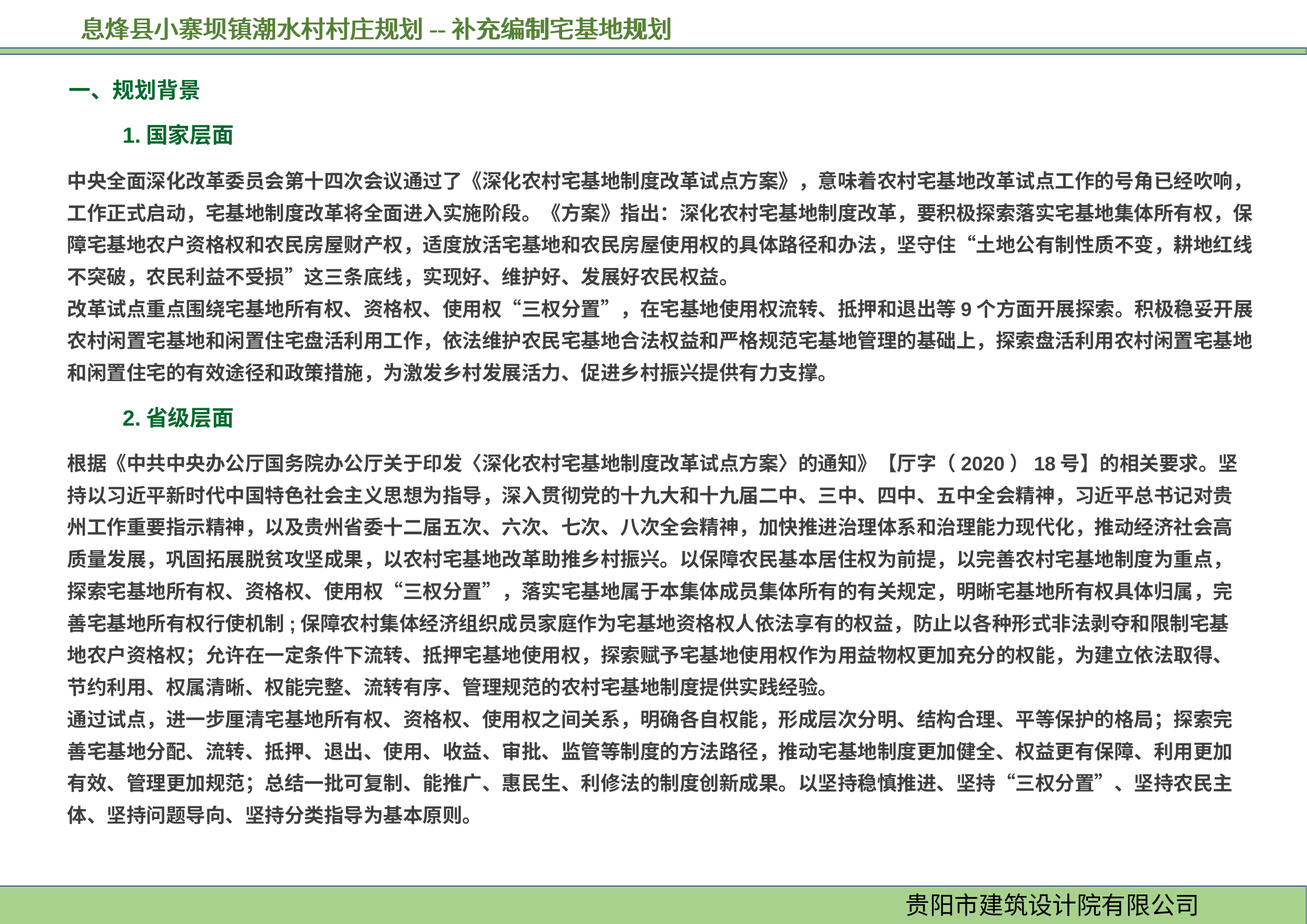

息烽县小寨坝镇潮水村村庄规划--补充编制宅基地规划

一、规划背景
1.国家层面
中央全面深化改革委员会第十四次会议通过了《深化农村宅基地制度改革试点方案》，意味着农村宅基地改革试点工作的号角已经吹响，工作正式启动，宅基地制度改革将全面进入实施阶段。《方案》指出：深化农村宅基地制度改革，要积极探索落实宅基地集体所有权，保障宅基地农户资格权和农民房屋财产权，适度放活宅基地和农民房屋使用权的具体路径和办法，坚守住“土地公有制性质不变，耕地红线不突破，农民利益不受损”这三条底线，实现好、维护好、发展好农民权益。
改革试点重点围绕宅基地所有权、资格权、使用权“三权分置”，在宅基地使用权流转、抵押和退出等9个方面开展探索。积极稳妥开展农村闲置宅基地和闲置住宅盘活利用工作，依法维护农民宅基地合法权益和严格规范宅基地管理的基础上，探索盘活利用农村闲置宅基地和闲置住宅的有效途径和政策措施，为激发乡村发展活力、促进乡村振兴提供有力支撑。
根据《中共中央办公厅国务院办公厅关于印发〈深化农村宅基地制度改革试点方案〉的通知》【厅字（2020）18号】的相关要求。坚持以习近平新时代中国特色社会主义思想为指导，深入贯彻党的十九大和十九届二中、三中、四中、五中全会精神，习近平总书记对贵州工作重要指示精神，以及贵州省委十二届五次、六次、七次、八次全会精神，加快推进治理体系和治理能力现代化，推动经济社会高质量发展，巩固拓展脱贫攻坚成果，以农村宅基地改革助推乡村振兴。以保障农民基本居住权为前提，以完善农村宅基地制度为重点，探索宅基地所有权、资格权、使用权“三权分置”，落实宅基地属于本集体成员集体所有的有关规定，明晰宅基地所有权具体归属，完善宅基地所有权行使机制;保障农村集体经济组织成员家庭作为宅基地资格权人依法享有的权益，防止以各种形式非法剥夺和限制宅基地农户资格权；允许在一定条件下流转、抵押宅基地使用权，探索赋予宅基地使用权作为用益物权更加充分的权能，为建立依法取得、节约利用、权属清晰、权能完整、流转有序、管理规范的农村宅基地制度提供实践经验。
通过试点，进一步厘清宅基地所有权、资格权、使用权之间关系，明确各自权能，形成层次分明、结构合理、平等保护的格局；探索完善宅基地分配、流转、抵押、退出、使用、收益、审批、监管等制度的方法路径，推动宅基地制度更加健全、权益更有保障、利用更加有效、管理更加规范；总结一批可复制、能推广、惠民生、利修法的制度创新成果。以坚持稳慎推进、坚持“三权分置”、坚持农民主体、坚持问题导向、坚持分类指导为基本原则。
2.省级层面

贵阳市建筑设计院有限公司